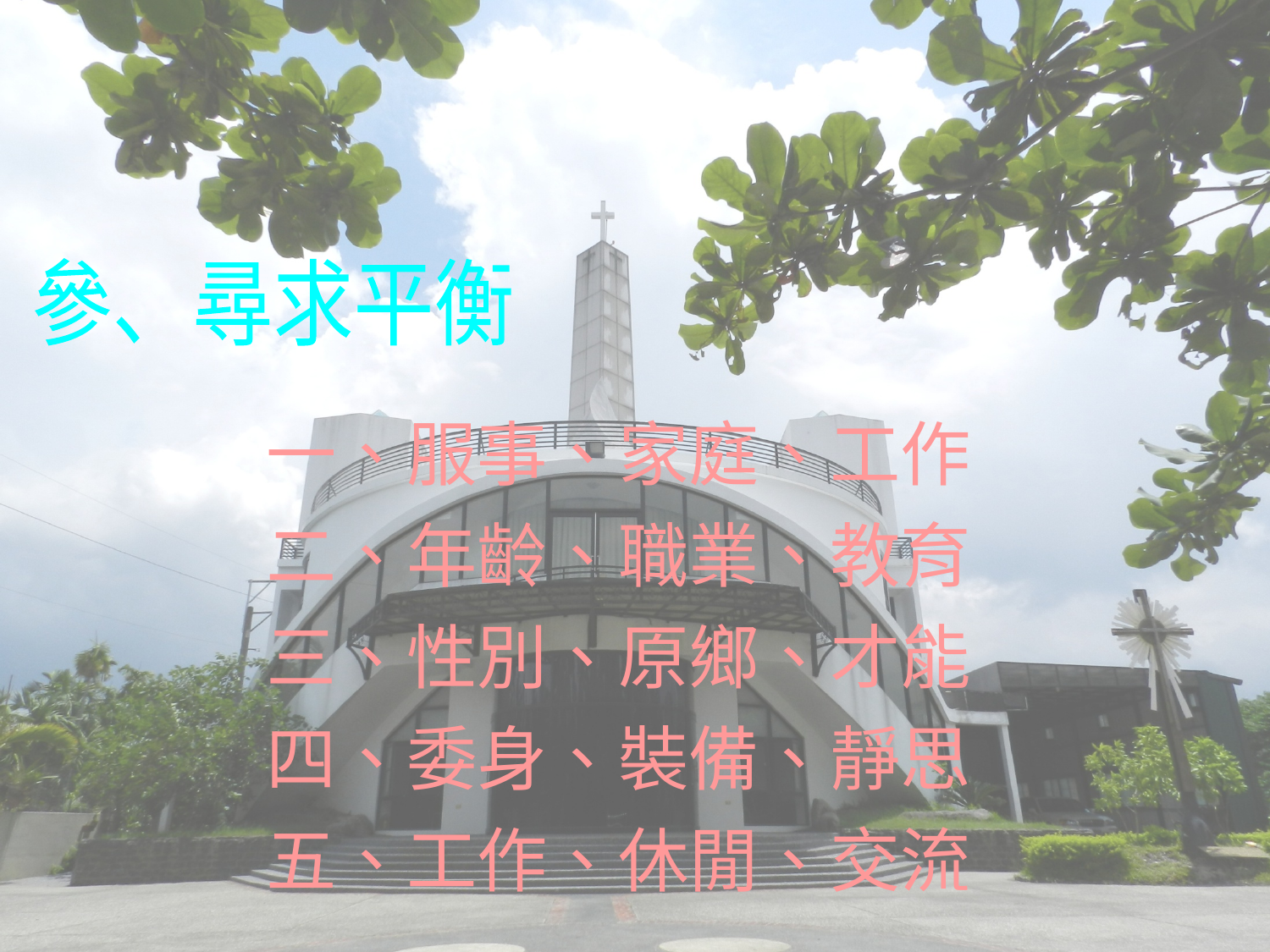

參、尋求平衡
一、服事、家庭、工作
二、年齡、職業、教育
三、性別、原鄉、才能
四、委身、裝備、靜思
五、工作、休閒、交流